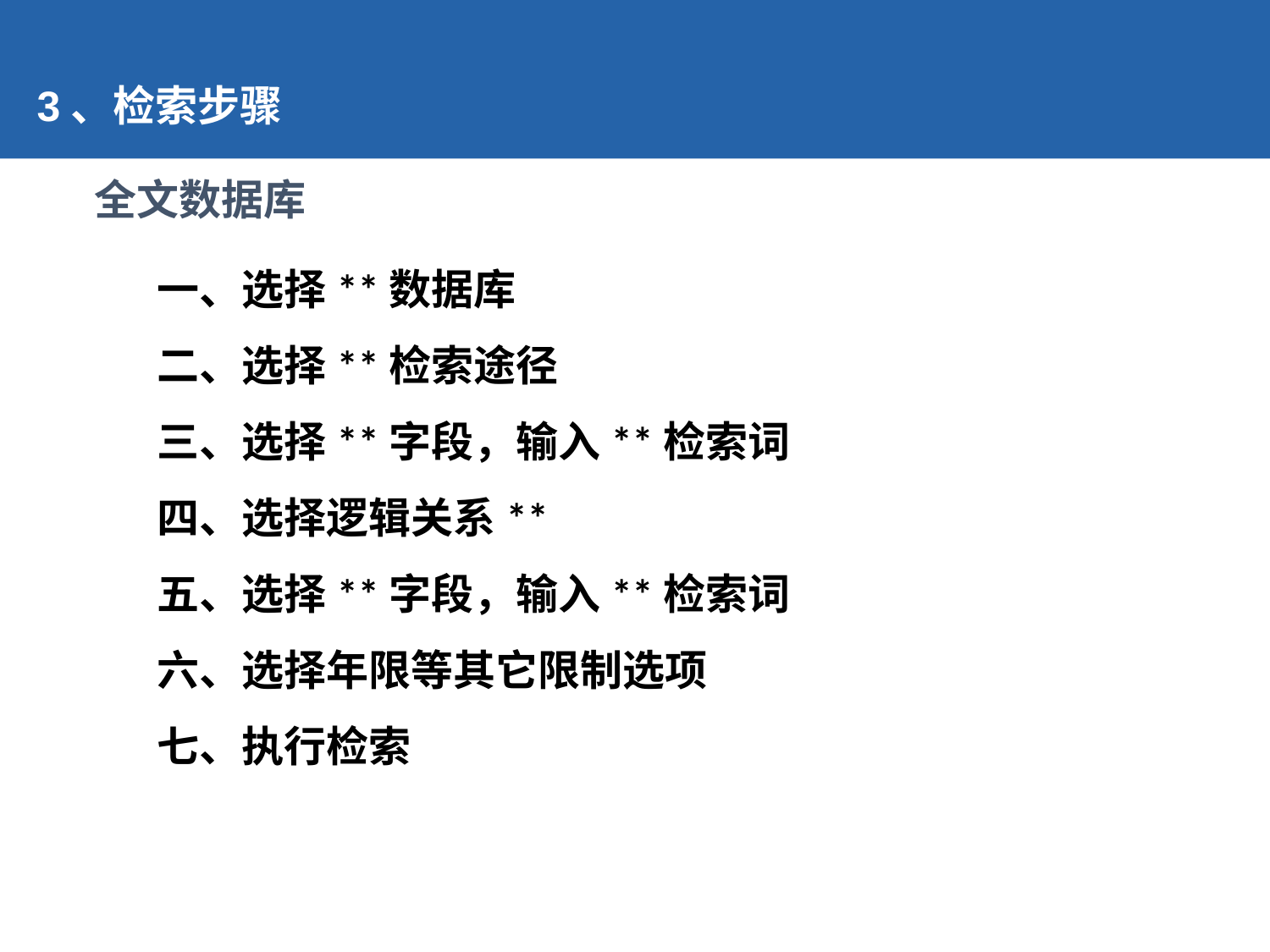

3、检索步骤
全文数据库
一、选择**数据库
二、选择**检索途径
三、选择**字段，输入**检索词
四、选择逻辑关系**
五、选择**字段，输入**检索词
六、选择年限等其它限制选项
七、执行检索